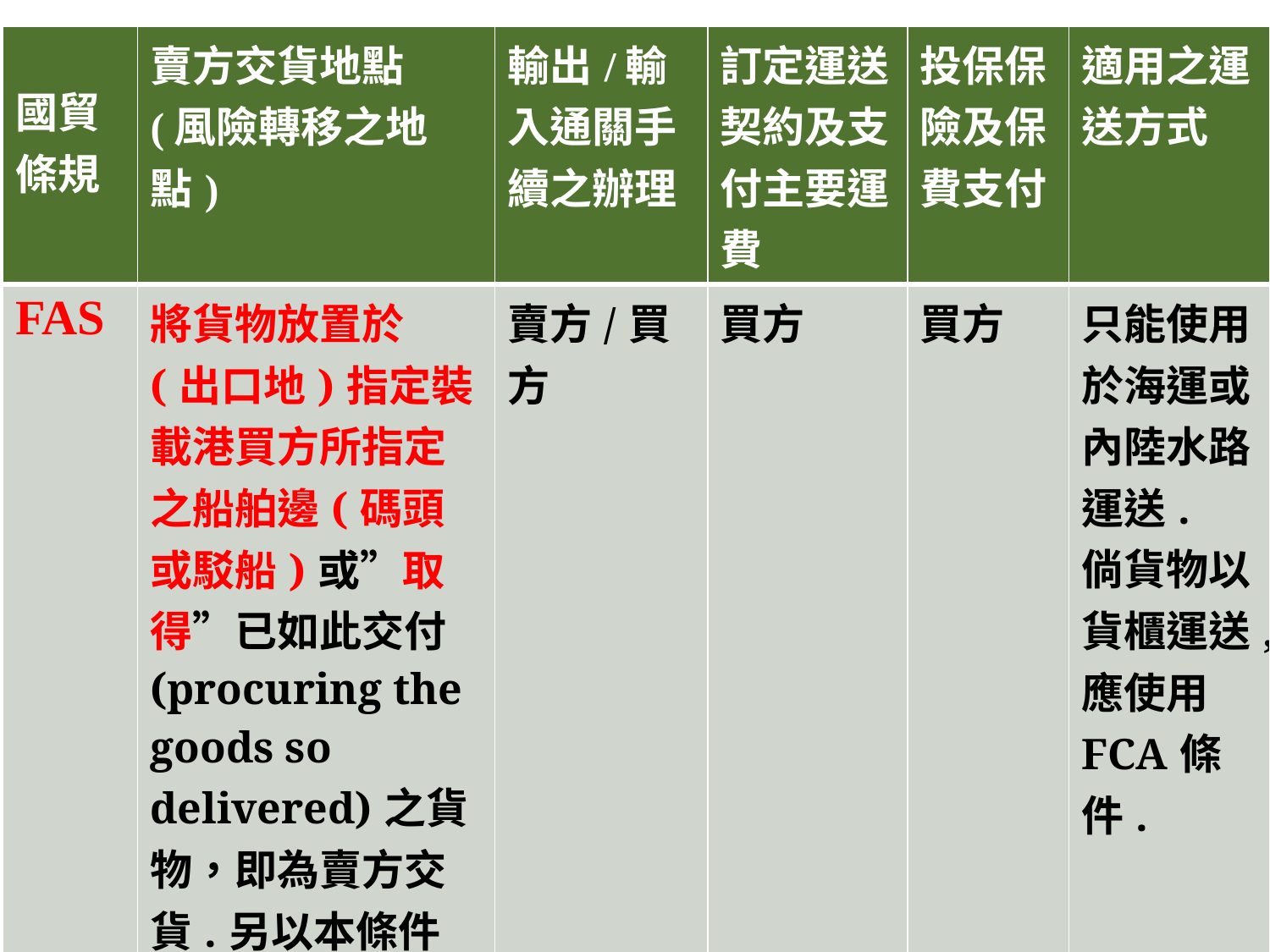

| 國貿條規 | 賣方交貨地點(風險轉移之地點) | 輸出/輸入通關手續之辦理 | 訂定運送契約及支付主要運費 | 投保保險及保費支付 | 適用之運送方式 |
| --- | --- | --- | --- | --- | --- |
| FAS | 將貨物放置於(出口地)指定裝載港買方所指定之船舶邊(碼頭或駁船)或”取得”已如此交付(procuring the goods so delivered)之貨物，即為賣方交貨.另以本條件交易,賣方須負責辦理輸出通關手續. | 賣方/買方 | 買方 | 買方 | 只能使用於海運或內陸水路運送. 倘貨物以貨櫃運送,應使用FCA條件. |
129